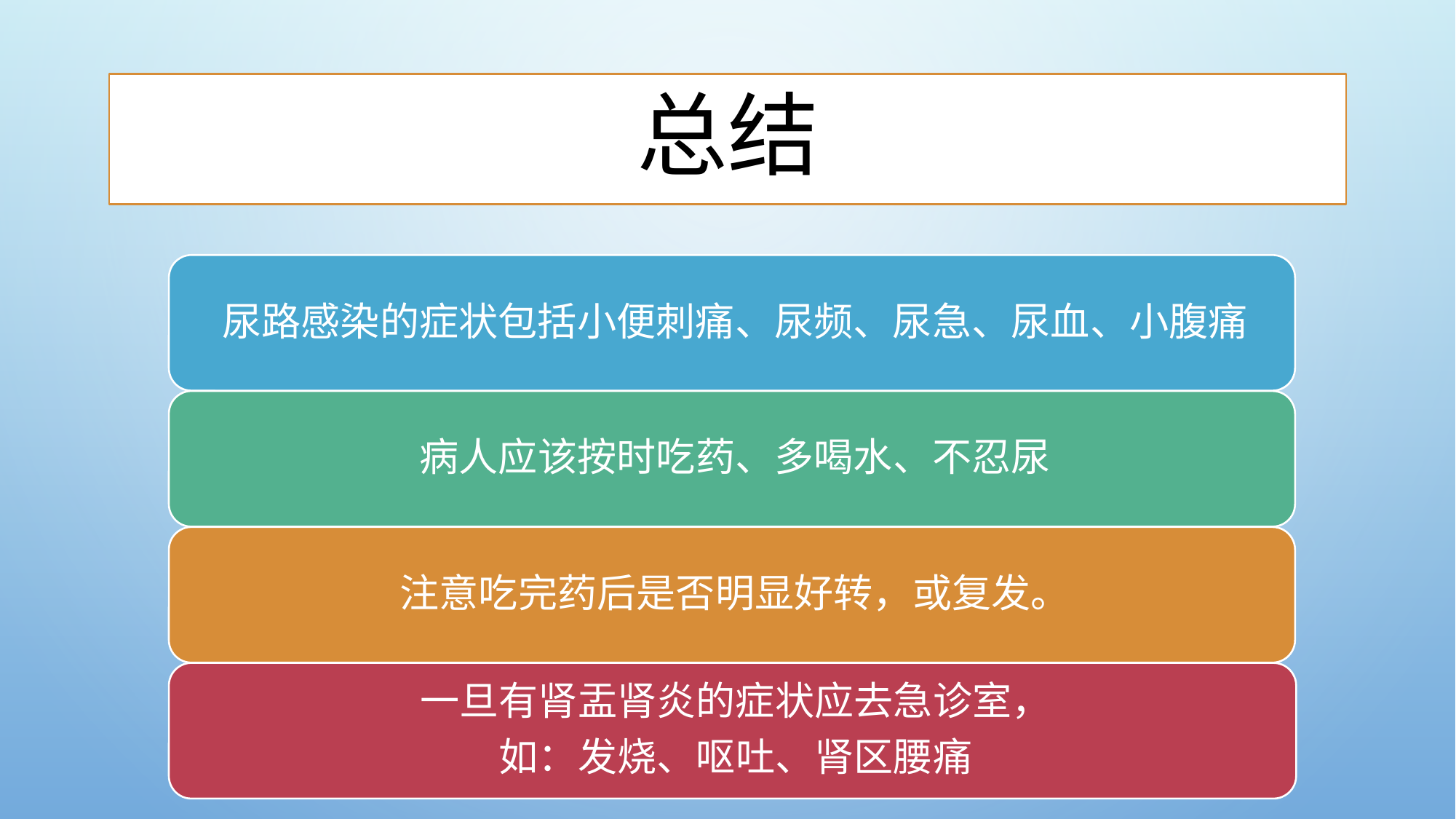

# 总结
尿路感染的症状包括小便刺痛、尿频、尿急、尿血、小腹痛
病人应该按时吃药、多喝水、不忍尿
注意吃完药后是否明显好转，或复发。
一旦有肾盂肾炎的症状应去急诊室，
如：发烧、呕吐、肾区腰痛